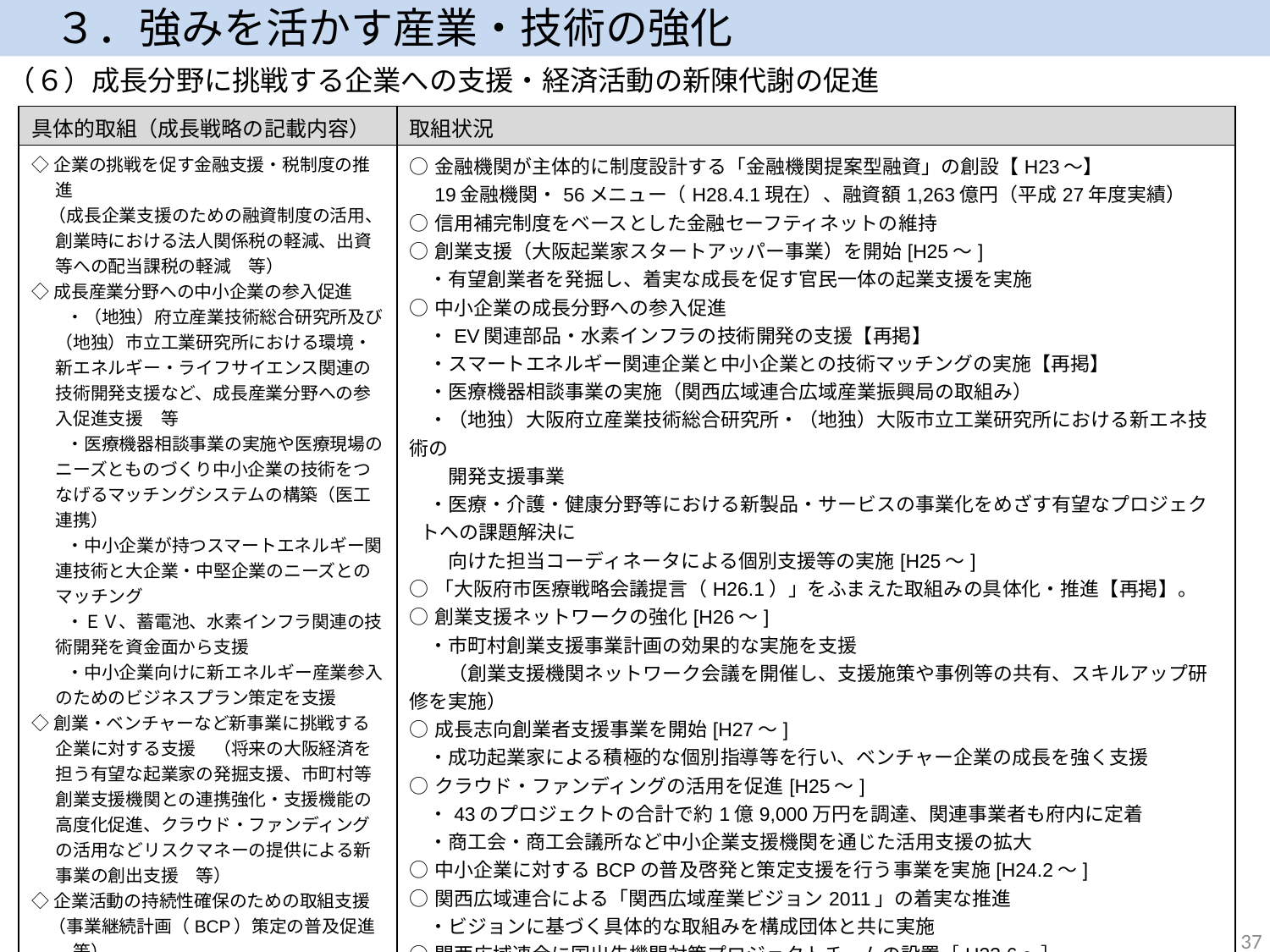

３．強みを活かす産業・技術の強化
（６）成長分野に挑戦する企業への支援・経済活動の新陳代謝の促進
| 具体的取組（成長戦略の記載内容） | 取組状況 |
| --- | --- |
| ◇企業の挑戦を促す金融支援・税制度の推進 　（成長企業支援のための融資制度の活用、創業時における法人関係税の軽減、出資等への配当課税の軽減　等） ◇成長産業分野への中小企業の参入促進 　　・（地独）府立産業技術総合研究所及び（地独）市立工業研究所における環境・新エネルギー・ライフサイエンス関連の技術開発支援など、成長産業分野への参入促進支援　等 　　・医療機器相談事業の実施や医療現場のニーズとものづくり中小企業の技術をつなげるマッチングシステムの構築（医工連携） 　　・中小企業が持つスマートエネルギー関連技術と大企業・中堅企業のニーズとのマッチング 　　・ＥＶ、蓄電池、水素インフラ関連の技術開発を資金面から支援 　　・中小企業向けに新エネルギー産業参入のためのビジネスプラン策定を支援 ◇創業・ベンチャーなど新事業に挑戦する企業に対する支援　（将来の大阪経済を担う有望な起業家の発掘支援、市町村等創業支援機関との連携強化・支援機能の高度化促進、クラウド・ファンディングの活用などリスクマネーの提供による新事業の創出支援　等） ◇企業活動の持続性確保のための取組支援 　（事業継続計画（BCP）策定の普及促進　等） ◇関西広域産業ビジョン2011の４つの戦略に基づく取組の具体化推進 ◇地域の強みや実情に即した産業政策の展開に向けた、近畿経済産業局の関西広域連合への移管 ◇（公財）大阪産業振興機構（マイドームおおさか）、（公財）大阪市都市型産業振興センター（大阪産業創造館）双方の強みを活かした中小企業支援の強化 | ○金融機関が主体的に制度設計する「金融機関提案型融資」の創設【H23～】 　19金融機関・56メニュー（H28.4.1現在）、融資額1,263億円（平成27年度実績） ○信用補完制度をベースとした金融セーフティネットの維持 ○創業支援（大阪起業家スタートアッパー事業）を開始[H25～] 　・有望創業者を発掘し、着実な成長を促す官民一体の起業支援を実施 ○中小企業の成長分野への参入促進 　・EV関連部品・水素インフラの技術開発の支援【再掲】 　・スマートエネルギー関連企業と中小企業との技術マッチングの実施【再掲】 　・医療機器相談事業の実施（関西広域連合広域産業振興局の取組み） 　・（地独）大阪府立産業技術総合研究所・（地独）大阪市立工業研究所における新エネ技術の 　　開発支援事業 　・医療・介護・健康分野等における新製品・サービスの事業化をめざす有望なプロジェクトへの課題解決に 　　向けた担当コーディネータによる個別支援等の実施[H25～] ○「大阪府市医療戦略会議提言（H26.1）」をふまえた取組みの具体化・推進【再掲】。 ○創業支援ネットワークの強化[H26～] 　・市町村創業支援事業計画の効果的な実施を支援 　　（創業支援機関ネットワーク会議を開催し、支援施策や事例等の共有、スキルアップ研修を実施） ○成長志向創業者支援事業を開始[H27～] 　・成功起業家による積極的な個別指導等を行い、ベンチャー企業の成長を強く支援 ○クラウド・ファンディングの活用を促進[H25～] 　・43のプロジェクトの合計で約1億9,000万円を調達、関連事業者も府内に定着 　・商工会・商工会議所など中小企業支援機関を通じた活用支援の拡大 ○中小企業に対するBCPの普及啓発と策定支援を行う事業を実施[H24.2～] ○関西広域連合による「関西広域産業ビジョン2011」の着実な推進 　・ビジョンに基づく具体的な取組みを構成団体と共に実施 ○関西広域連合に国出先機関対策プロジェクトチームの設置［H23.6～］ ○（公財）大阪産業振興機構（マイドームおおさか）・（公財）大阪市都市型産業振興センター （大阪産業創造館）において連携推進会議を設置[H25.6] ○サイバーフィジカルシステム（CPS）／ＩoTを活用したビジネス創出を支援［H28～］ 　・専門コーディネータによる支援メニュー提供等、創業に向けた支援を実施。 |
37